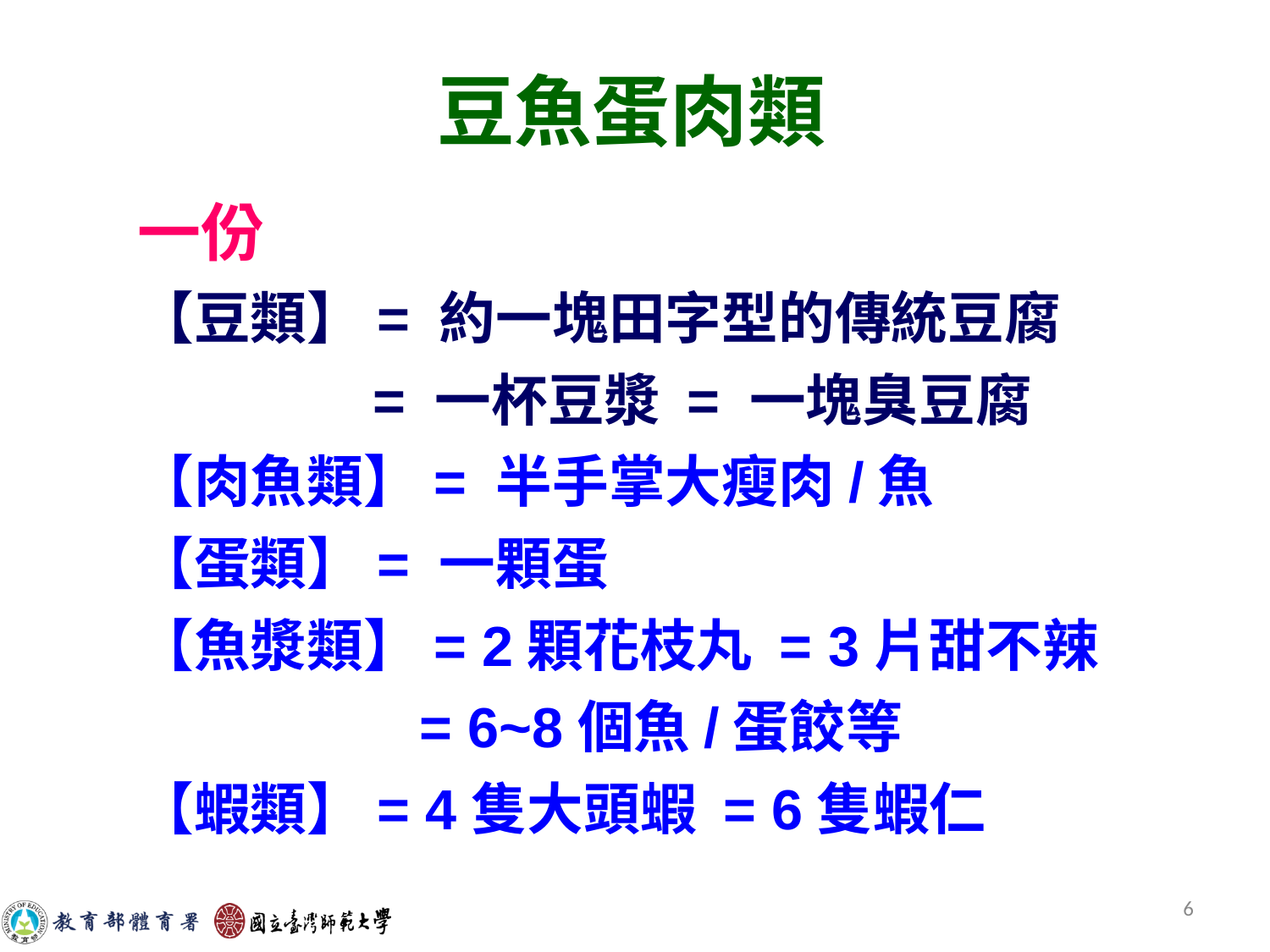

# 豆魚蛋肉類
一份
【豆類】= 約一塊田字型的傳統豆腐
               = 一杯豆漿 = 一塊臭豆腐
【肉魚類】= 半手掌大瘦肉/魚
【蛋類】= 一顆蛋
【魚漿類】= 2顆花枝丸 = 3片甜不辣
                  = 6~8個魚/蛋餃等
【蝦類】= 4隻大頭蝦 = 6隻蝦仁

6